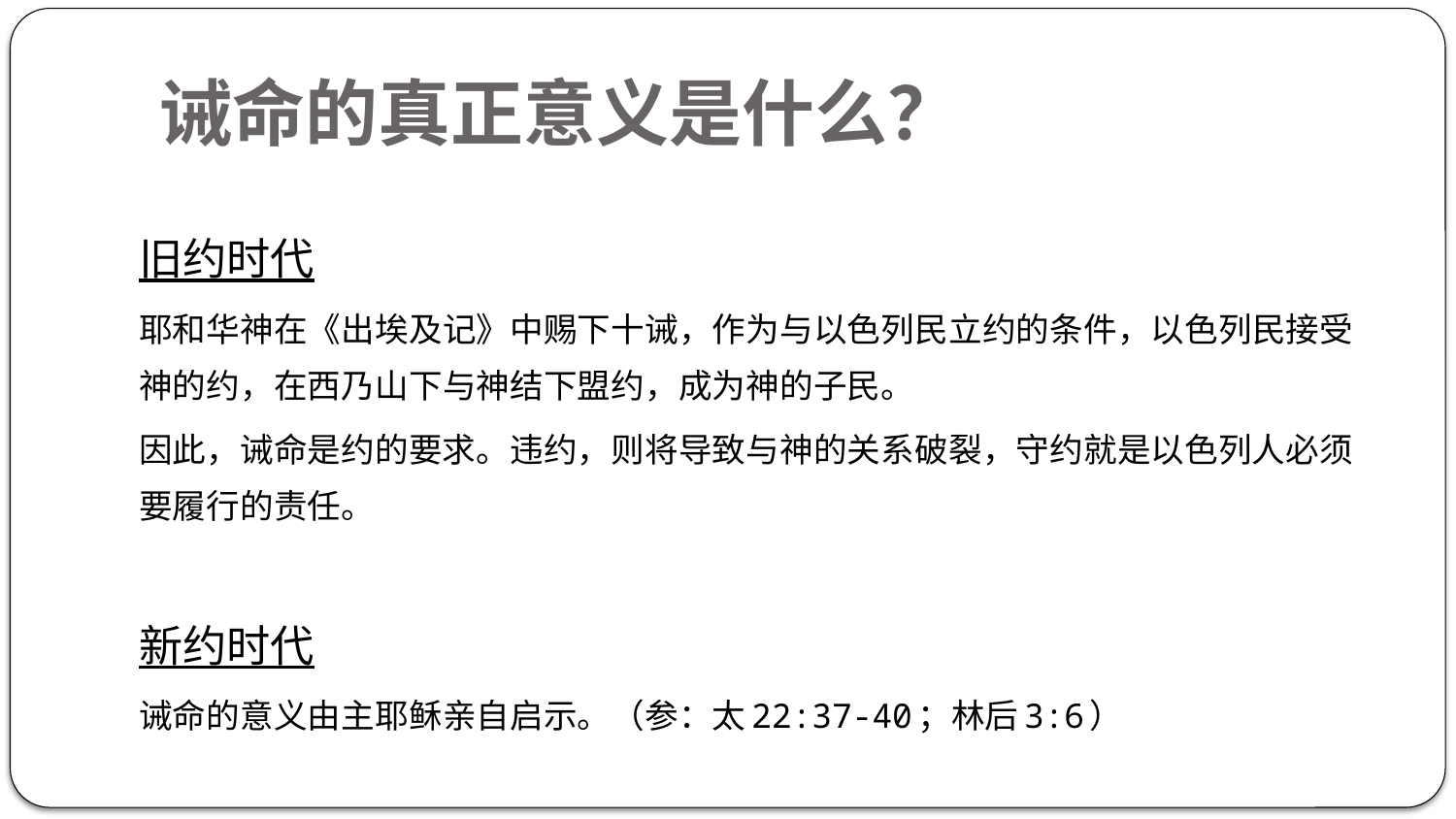

# 诫命的真正意义是什么？

旧约时代
耶和华神在《出埃及记》中赐下十诫，作为与以色列民立约的条件，以色列民接受神的约，在西乃山下与神结下盟约，成为神的子民。
因此，诫命是约的要求。违约，则将导致与神的关系破裂，守约就是以色列人必须要履行的责任。

新约时代
诫命的意义由主耶稣亲自启示。（参：太22:37-40；林后3:6）